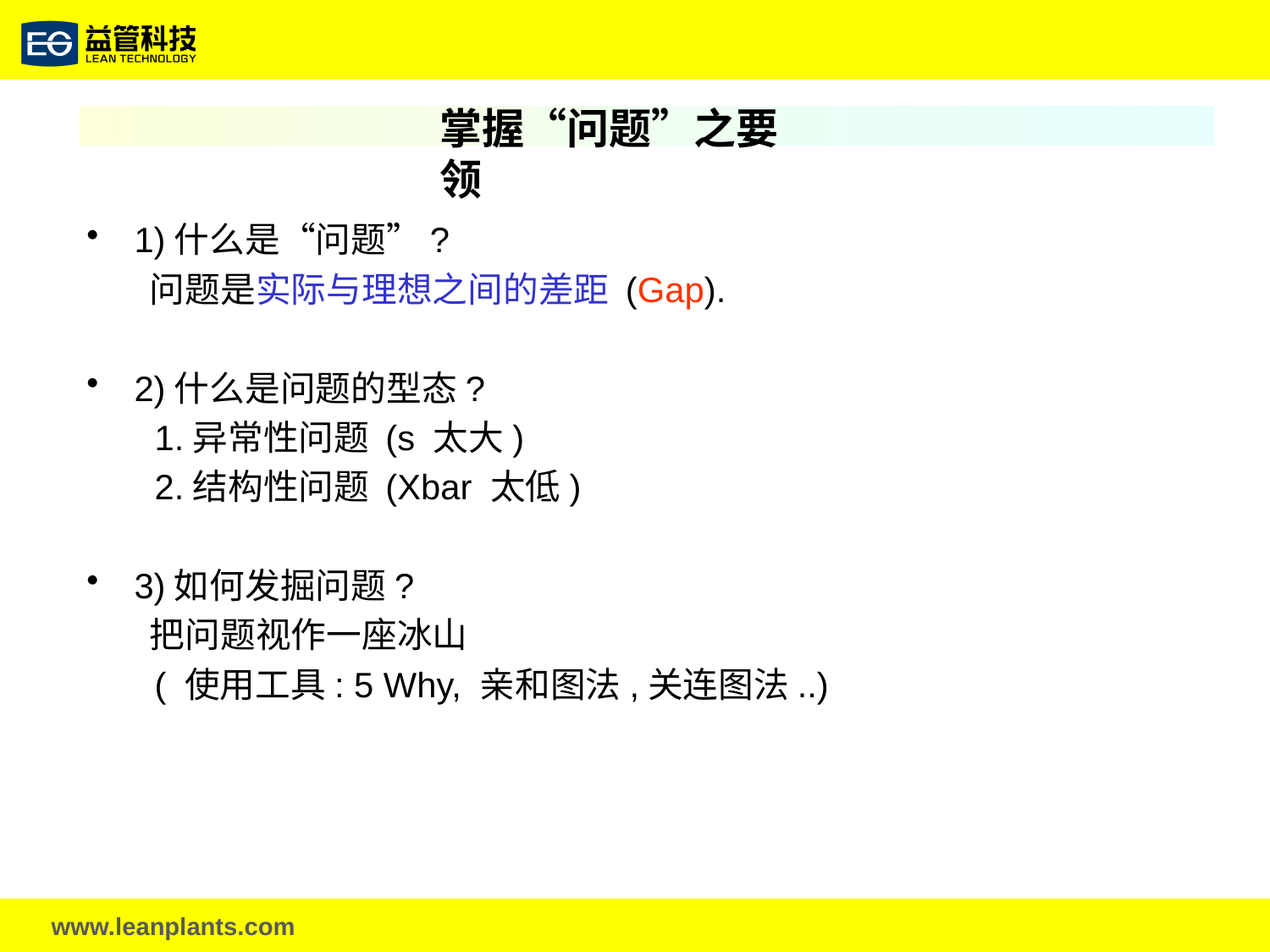

掌握“问题”之要领
1)什么是“问题”?
       问题是实际与理想之间的差距 (Gap).

2)什么是问题的型态?
       1.异常性问题 (s 太大)
       2.结构性问题 (Xbar 太低)

3)如何发掘问题?
       把问题视作一座冰山
       ( 使用工具: 5 Why, 亲和图法,关连图法..)

6